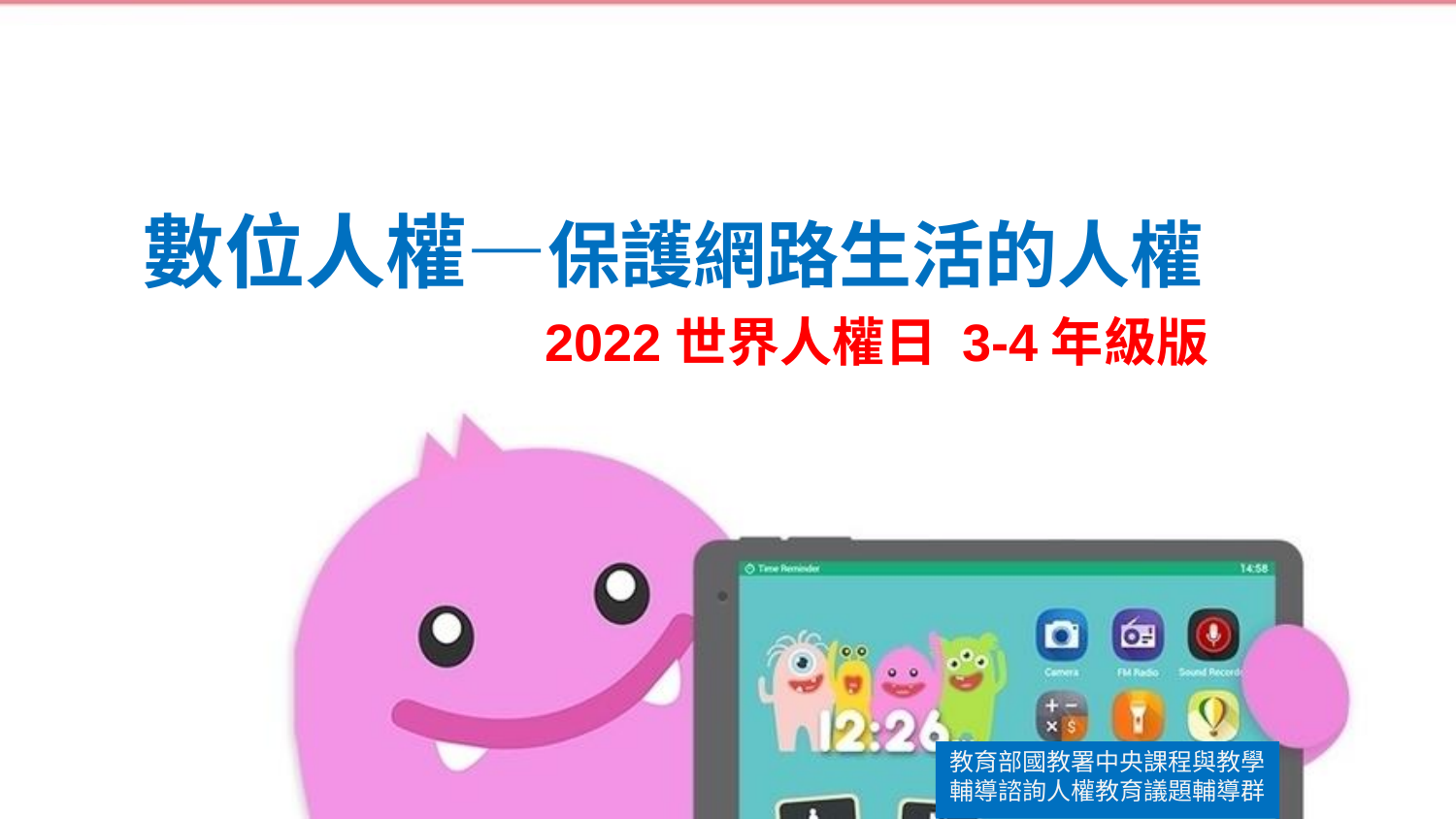

數位人權—保護網路生活的人權
2022世界人權日 3-4年級版
教育部國教署中央課程與教學
輔導諮詢人權教育議題輔導群